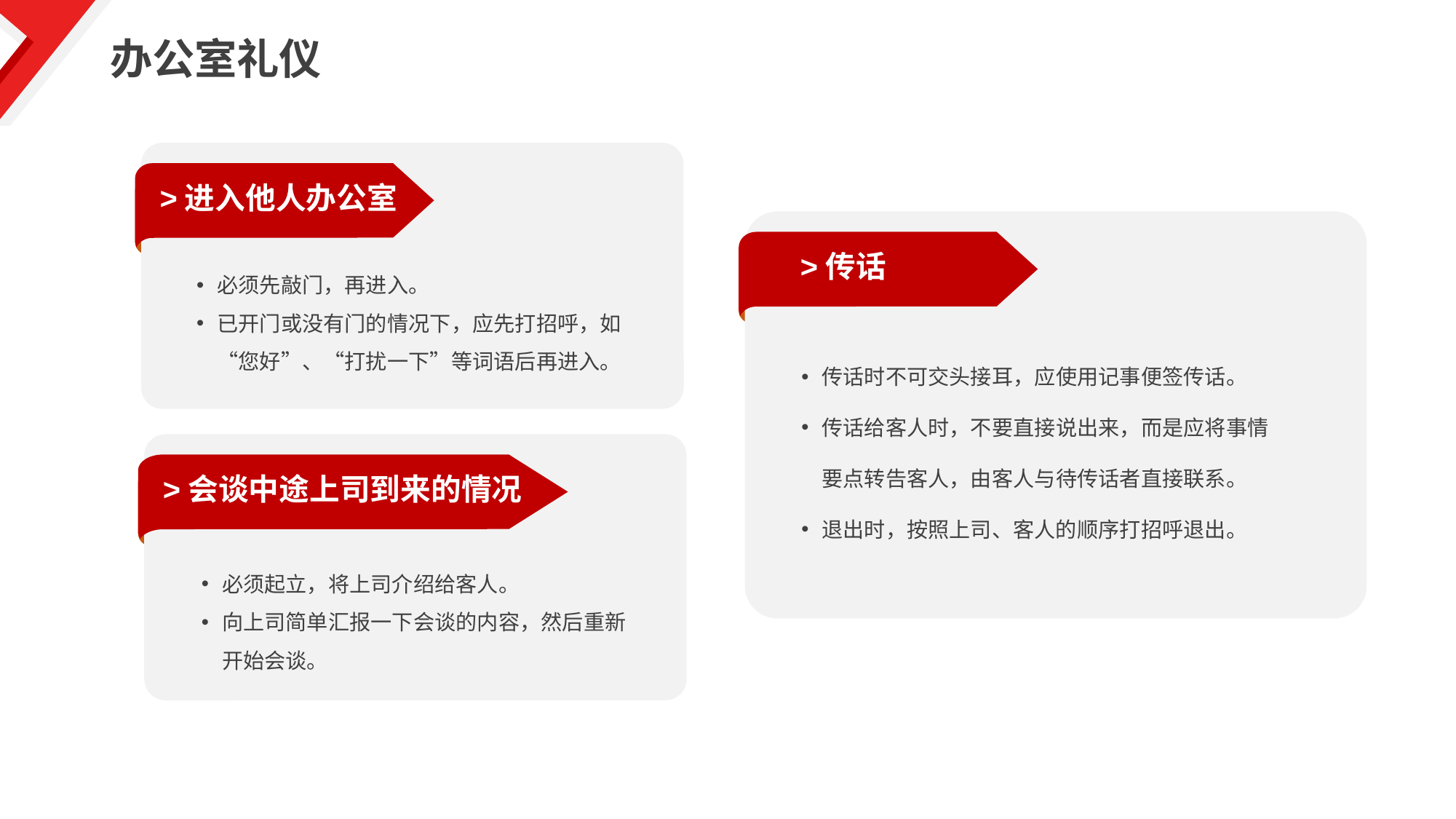

办公室礼仪

>进入他人办公室

必须先敲门，再进入。
已开门或没有门的情况下，应先打招呼，如“您好”、“打扰一下”等词语后再进入。

>传话

传话时不可交头接耳，应使用记事便签传话。
传话给客人时，不要直接说出来，而是应将事情要点转告客人，由客人与待传话者直接联系。
退出时，按照上司、客人的顺序打招呼退出。

>会谈中途上司到来的情况

必须起立，将上司介绍给客人。
向上司简单汇报一下会谈的内容，然后重新开始会谈。